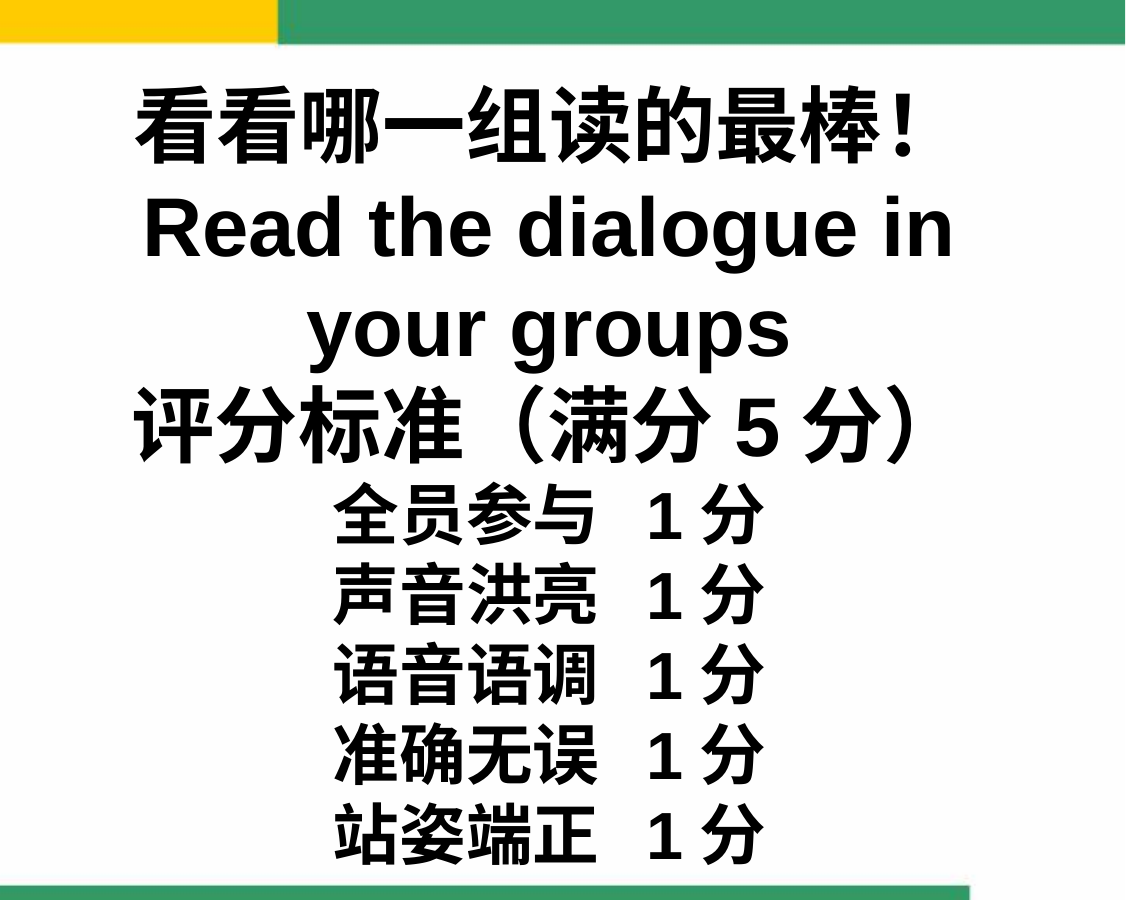

# 看看哪一组读的最棒！ Read the dialogue in your groups 评分标准（满分5分） 全员参与  1分 声音洪亮  1分 语音语调  1分 准确无误  1分 站姿端正  1分